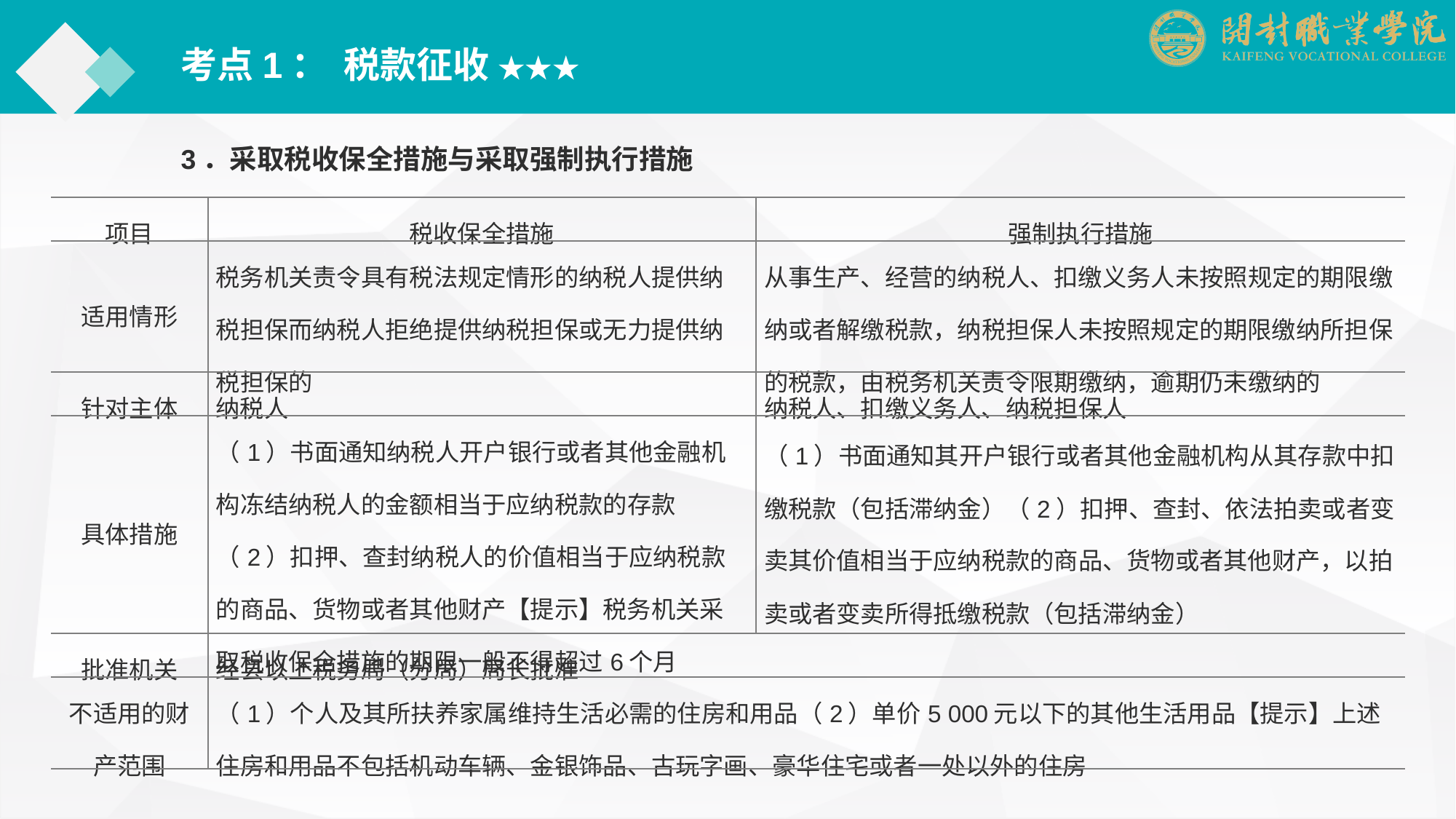

考点1：  税款征收 ★★★
3．采取税收保全措施与采取强制执行措施
| 项目 | 税收保全措施 | 强制执行措施 |
| --- | --- | --- |
| 适用情形 | 税务机关责令具有税法规定情形的纳税人提供纳税担保而纳税人拒绝提供纳税担保或无力提供纳税担保的 | 从事生产、经营的纳税人、扣缴义务人未按照规定的期限缴纳或者解缴税款，纳税担保人未按照规定的期限缴纳所担保的税款，由税务机关责令限期缴纳，逾期仍未缴纳的 |
| 针对主体 | 纳税人 | 纳税人、扣缴义务人、纳税担保人 |
| 具体措施 | （1）书面通知纳税人开户银行或者其他金融机构冻结纳税人的金额相当于应纳税款的存款（2）扣押、查封纳税人的价值相当于应纳税款的商品、货物或者其他财产【提示】税务机关采取税收保全措施的期限一般不得超过6个月 | （1）书面通知其开户银行或者其他金融机构从其存款中扣缴税款（包括滞纳金）（2）扣押、查封、依法拍卖或者变卖其价值相当于应纳税款的商品、货物或者其他财产，以拍卖或者变卖所得抵缴税款（包括滞纳金） |
| 批准机关 | 经县以上税务局（分局）局长批准 |  |
| 不适用的财产范围 | （1）个人及其所扶养家属维持生活必需的住房和用品（2）单价5 000元以下的其他生活用品【提示】上述住房和用品不包括机动车辆、金银饰品、古玩字画、豪华住宅或者一处以外的住房 |  |